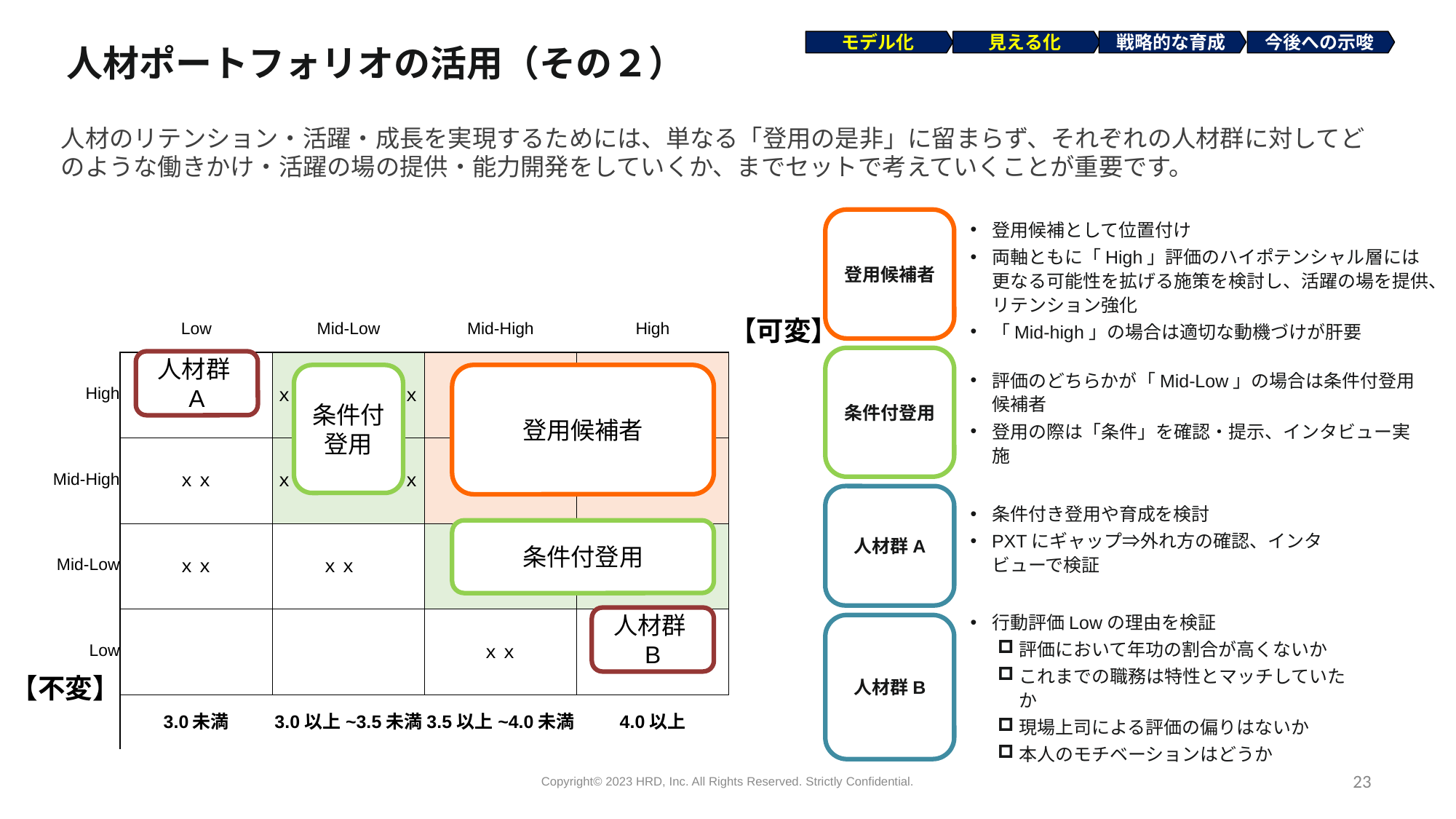

人材ポートフォリオの活用（その２）
モデル化
見える化
戦略的な育成
今後への示唆
人材のリテンション・活躍・成長を実現するためには、単なる「登用の是非」に留まらず、それぞれの人材群に対してどのような働きかけ・活躍の場の提供・能力開発をしていくか、までセットで考えていくことが重要です。
登用候補者
登用候補として位置付け
両軸ともに「High」評価のハイポテンシャル層には更なる可能性を拡げる施策を検討し、活躍の場を提供、リテンション強化
「Mid-high」の場合は適切な動機づけが肝要
|  |  |  |  |  |  |  |  |
| --- | --- | --- | --- | --- | --- | --- | --- |
|  | Low | Mid-Low | Mid-High | High | 【可変】 |  |  |
|  | ｘｘ　ｘｘ | ｘｘ　ｘｘ　ｘｘ | ｘｘ | ｘｘ　　ｘｘ |  |  |  |
| High |  |  |  |  |  |  |  |
|  |  |  |  |  |  |  |  |
|  | ｘｘ | ｘｘ　ｘｘ　ｘｘ | ｘｘ | ｘｘ　　ｘｘ |  |  |  |
| Mid-High |  |  |  |  |  |  |  |
|  |  |  |  |  |  |  |  |
|  | ｘｘ | ｘｘ | ｘｘ |  |  |  |  |
| Mid-Low |  |  |  |  |  |  |  |
|  |  |  |  |  |  |  |  |
|  |  |  | ｘｘ | ｘｘ　　ｘｘ |  |  |  |
| Low |  |  |  |  |  |  |  |
| 【不変】 |  |  |  |  |  |  |  |
|  | 3.0未満 | 3.0以上~3.5未満 | 3.5以上~4.0未満 | 4.0以上 |  |  |  |
条件付登用
人材群A
評価のどちらかが「Mid-Low」の場合は条件付登用候補者
登用の際は「条件」を確認・提示、インタビュー実施
条件付登用
登用候補者
条件付き登用や育成を検討
PXTにギャップ⇒外れ方の確認、インタビューで検証
人材群A
条件付登用
人材群B
人材群B
行動評価Lowの理由を検証
評価において年功の割合が高くないか
これまでの職務は特性とマッチしていたか
現場上司による評価の偏りはないか
本人のモチベーションはどうか
Copyright©️ 2023 HRD, Inc. All Rights Reserved. Strictly Confidential.
23